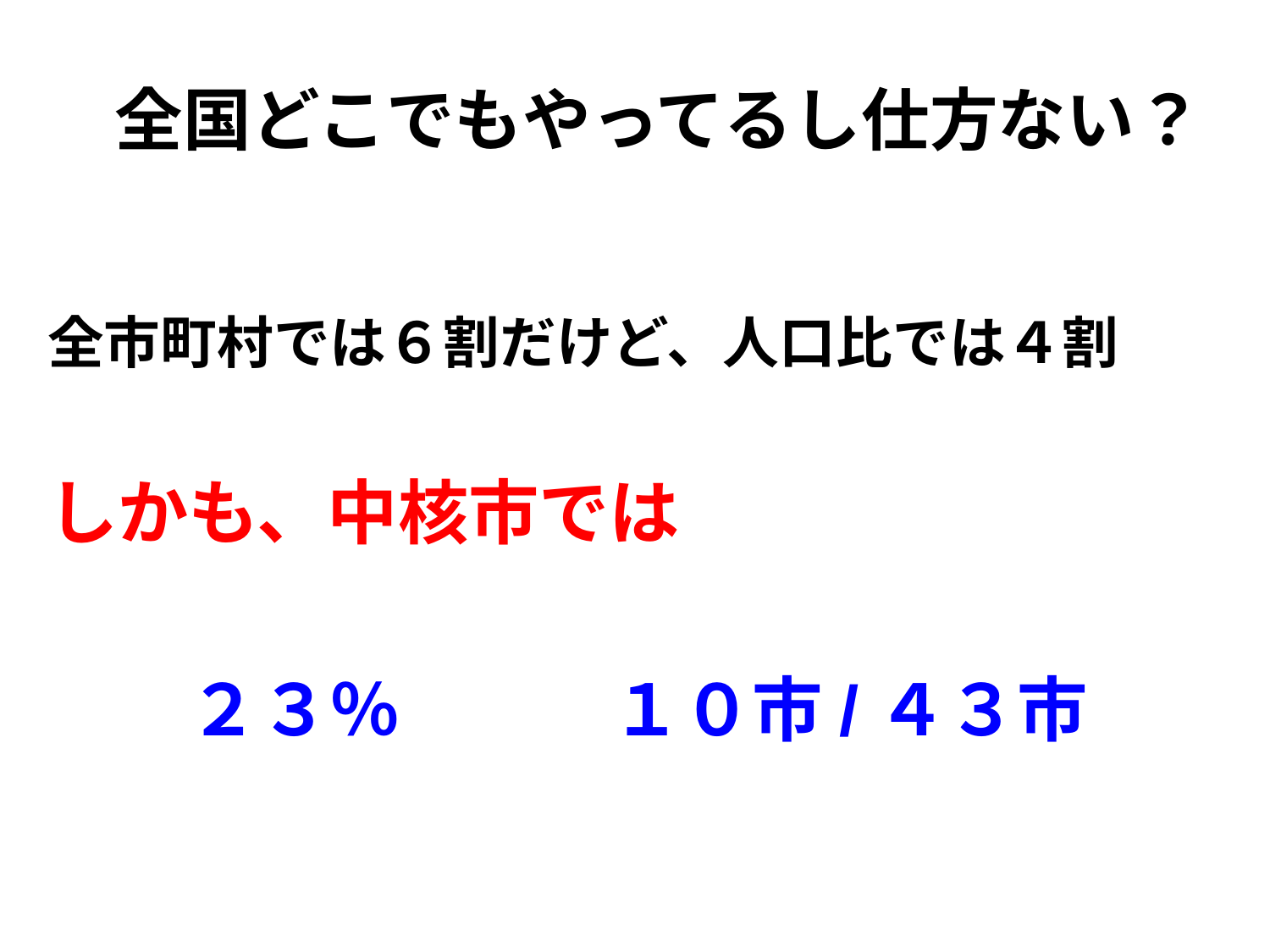

# 全国どこでもやってるし仕方ない？

全市町村では６割だけど、人口比では４割

しかも、中核市では

　　２３％　　　１０市/４３市